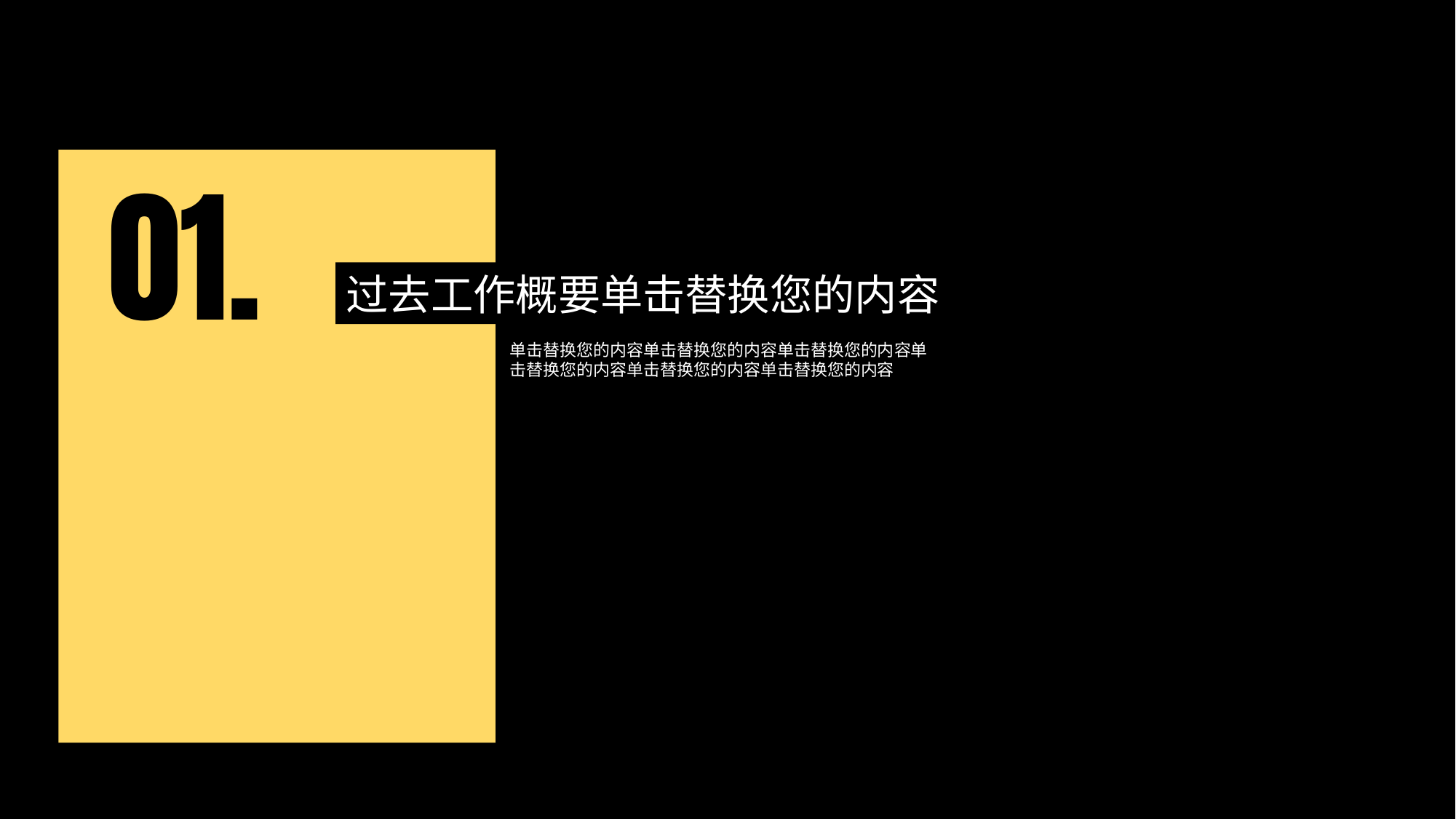

01.
过去工作概要单击替换您的内容
单击替换您的内容单击替换您的内容单击替换您的内容单击替换您的内容单击替换您的内容单击替换您的内容